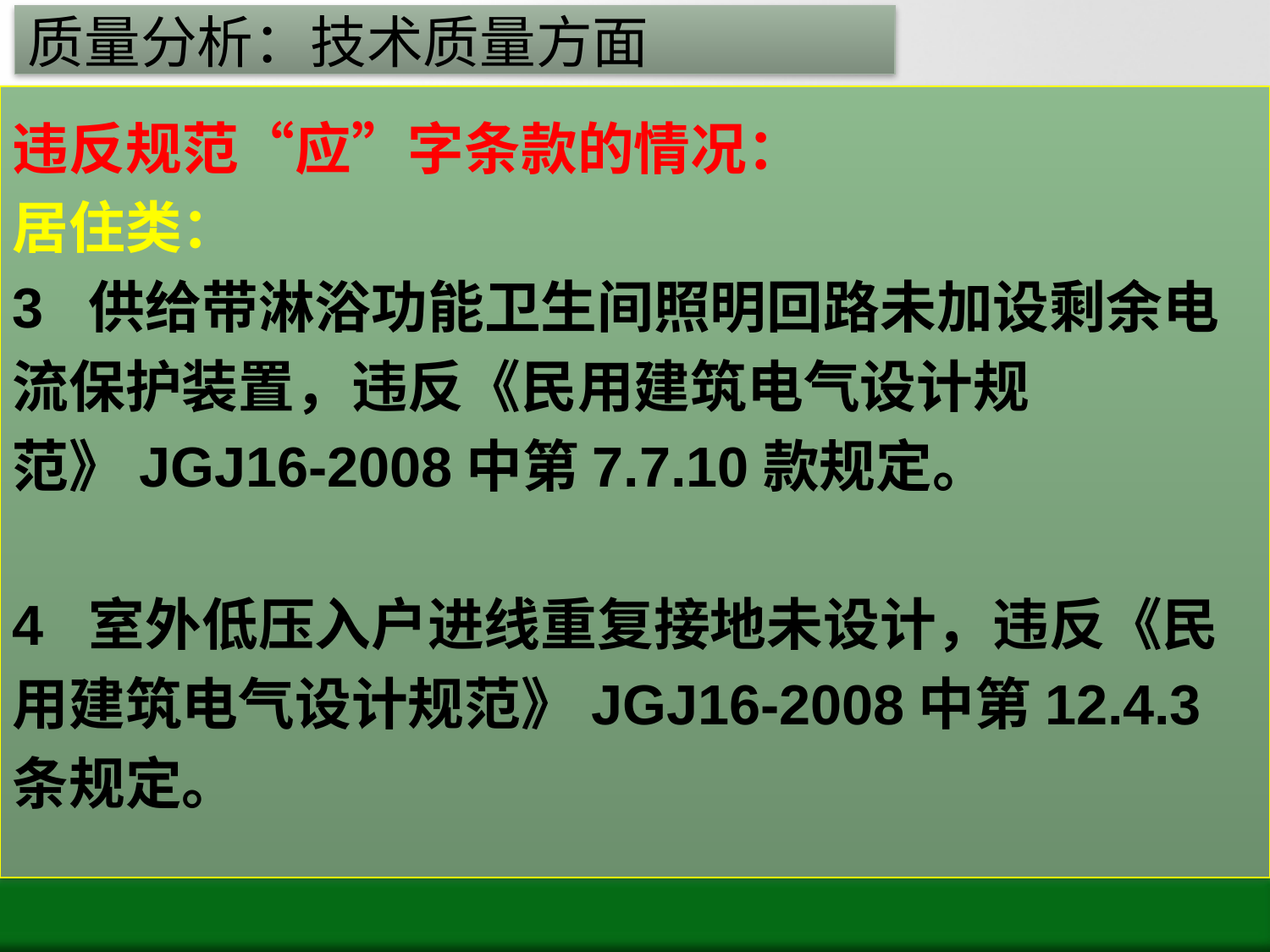

# 质量分析：技术质量方面
违反规范“应”字条款的情况：
居住类：
3  供给带淋浴功能卫生间照明回路未加设剩余电流保护装置，违反《民用建筑电气设计规范》JGJ16-2008中第7.7.10款规定。

4  室外低压入户进线重复接地未设计，违反《民用建筑电气设计规范》JGJ16-2008中第12.4.3条规定。